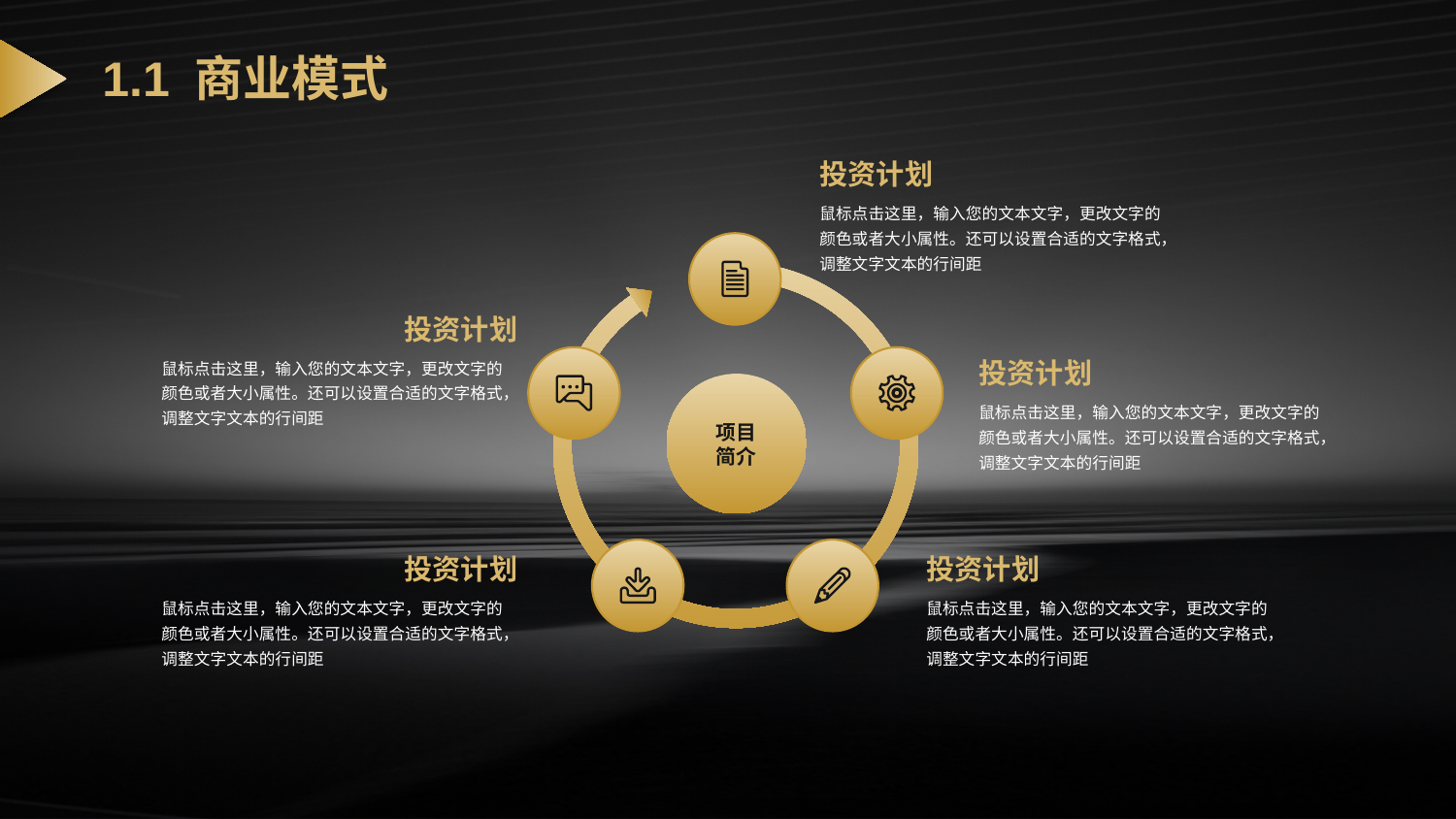

# 1.1 商业模式
投资计划
鼠标点击这里，输入您的文本文字，更改文字的颜色或者大小属性。还可以设置合适的文字格式，调整文字文本的行间距

投资计划
投资计划

鼠标点击这里，输入您的文本文字，更改文字的颜色或者大小属性。还可以设置合适的文字格式，调整文字文本的行间距
项目
简介
鼠标点击这里，输入您的文本文字，更改文字的颜色或者大小属性。还可以设置合适的文字格式，调整文字文本的行间距

投资计划
投资计划
鼠标点击这里，输入您的文本文字，更改文字的颜色或者大小属性。还可以设置合适的文字格式，调整文字文本的行间距
鼠标点击这里，输入您的文本文字，更改文字的颜色或者大小属性。还可以设置合适的文字格式，调整文字文本的行间距